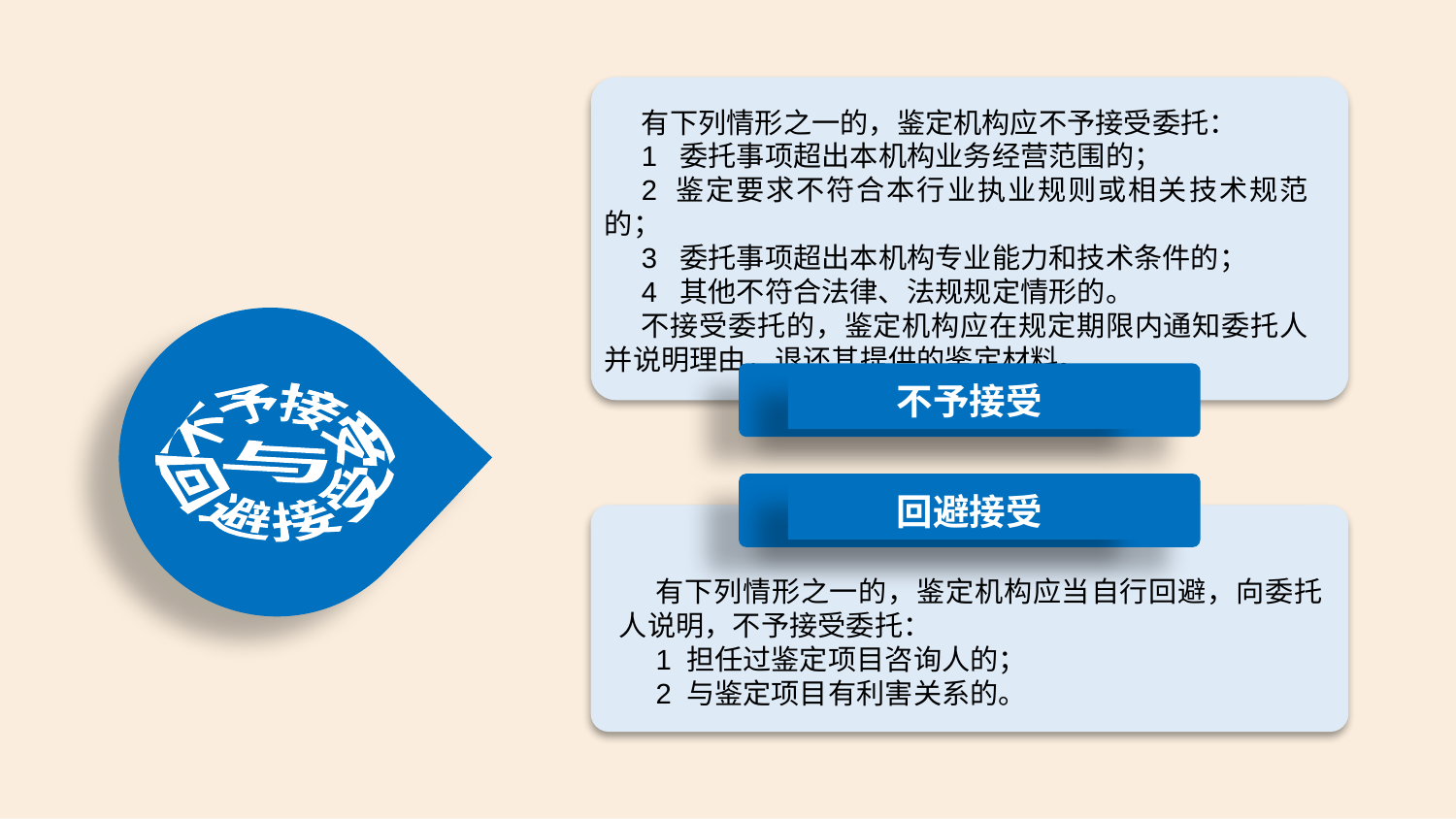

有下列情形之一的，鉴定机构应不予接受委托：
1  委托事项超出本机构业务经营范围的；
2 鉴定要求不符合本行业执业规则或相关技术规范的；
3  委托事项超出本机构专业能力和技术条件的；
4  其他不符合法律、法规规定情形的。
不接受委托的，鉴定机构应在规定期限内通知委托人并说明理由，退还其提供的鉴定材料。

 不予接受
与
  回避接受

不予接受

回避接受

有下列情形之一的，鉴定机构应当自行回避，向委托人说明，不予接受委托：
1 担任过鉴定项目咨询人的；
2 与鉴定项目有利害关系的。